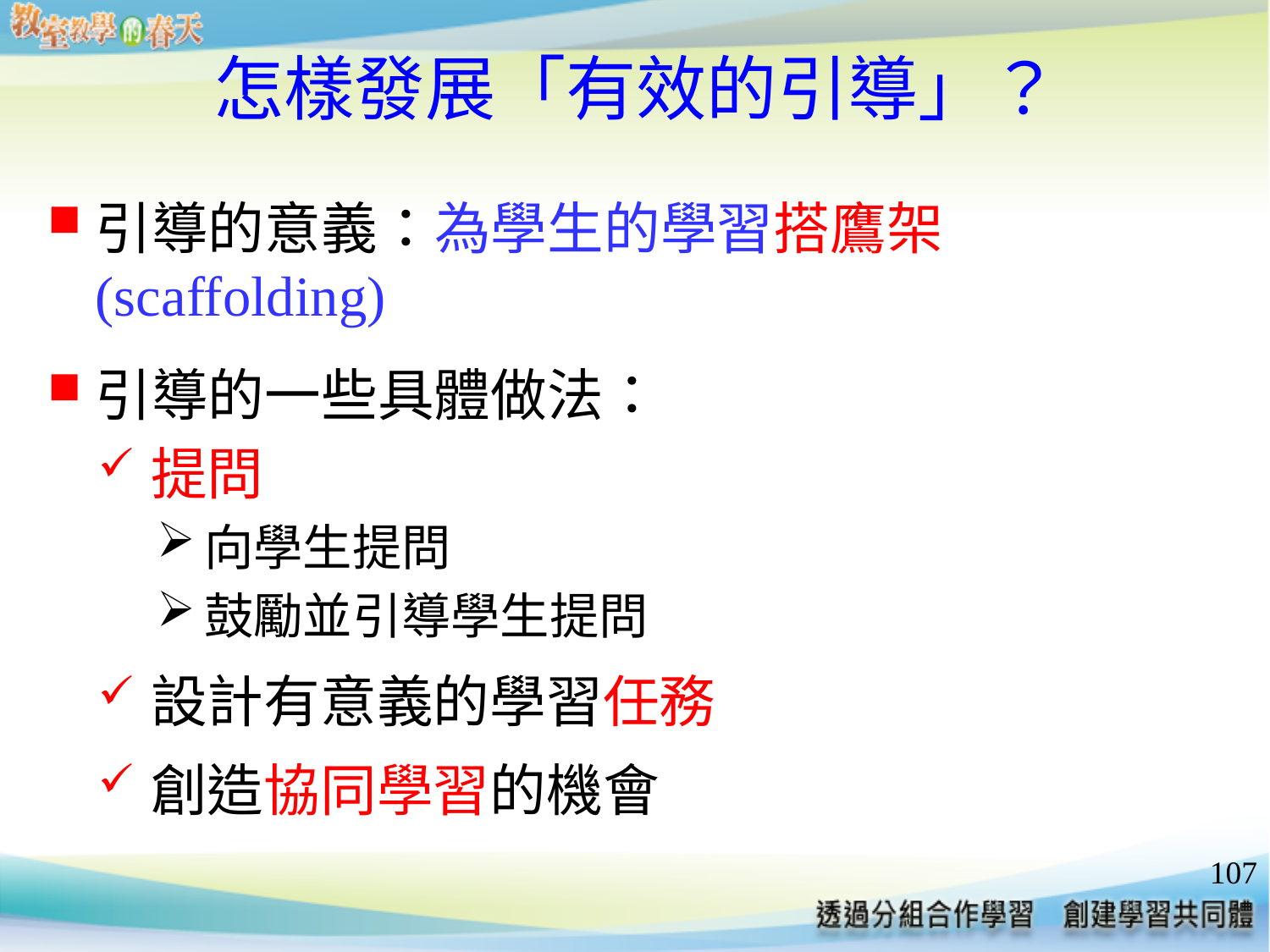

# 怎樣發展「有效的引導」？
引導的意義：為學生的學習搭鷹架(scaffolding)
引導的一些具體做法：
提問
向學生提問
鼓勵並引導學生提問
設計有意義的學習任務
創造協同學習的機會
107